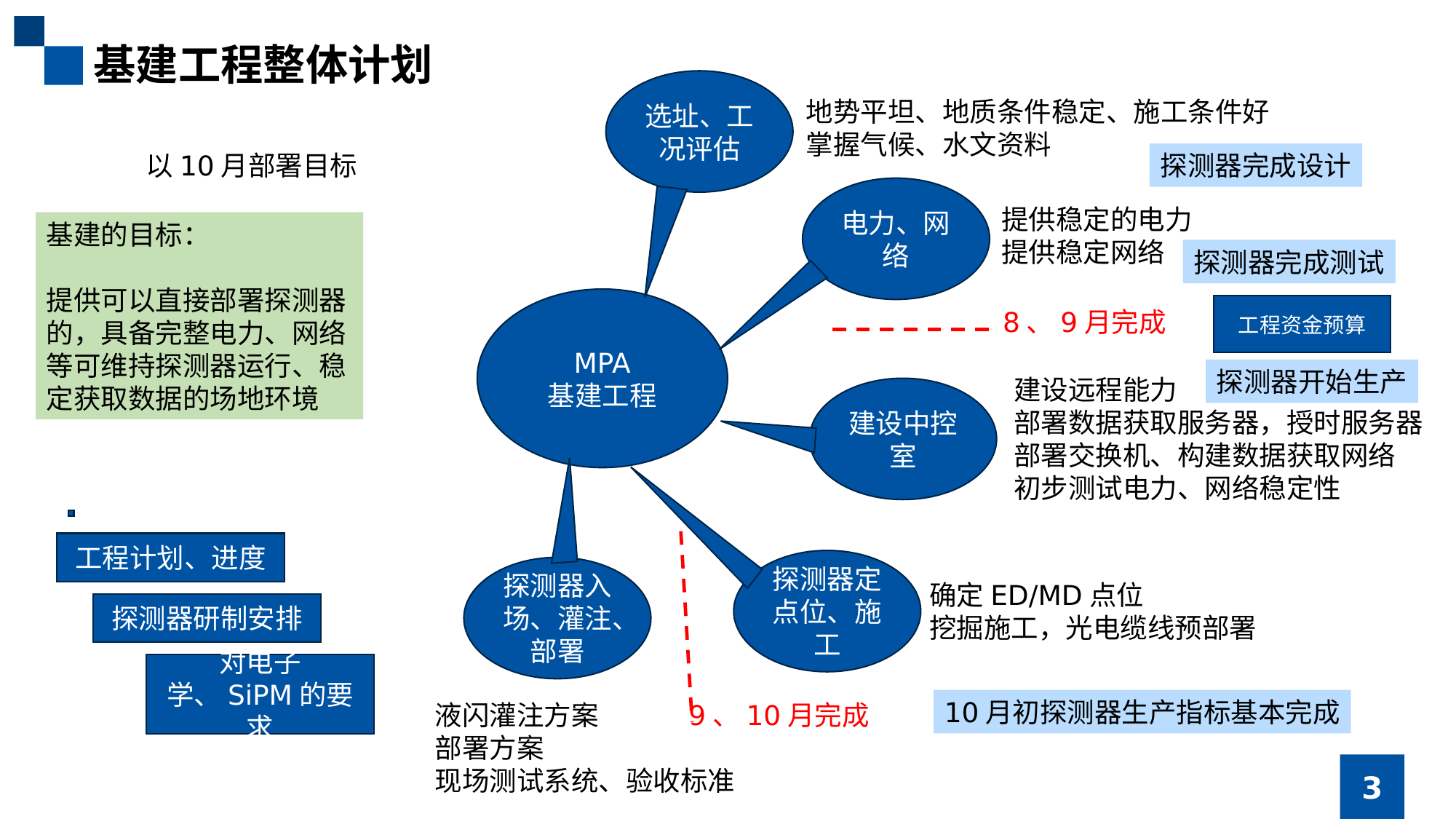

基建工程整体计划
选址、工况评估
地势平坦、地质条件稳定、施工条件好
掌握气候、水文资料
以10月部署目标
探测器完成设计
电力、网络

提供稳定的电力
提供稳定网络
基建的目标：

提供可以直接部署探测器的，具备完整电力、网络等可维持探测器运行、稳定获取数据的场地环境
探测器完成测试

MPA
基建工程
工程资金预算
8、9月完成
探测器开始生产
建设远程能力
部署数据获取服务器，授时服务器
部署交换机、构建数据获取网络
初步测试电力、网络稳定性
建设中控室

工程计划、进度
探测器定点位、施工
探测器入场、灌注、部署
确定ED/MD点位
挖掘施工，光电缆线预部署
探测器研制安排
对电子学、SiPM的要求
10月初探测器生产指标基本完成
液闪灌注方案
部署方案
现场测试系统、验收标准
9、10月完成
3